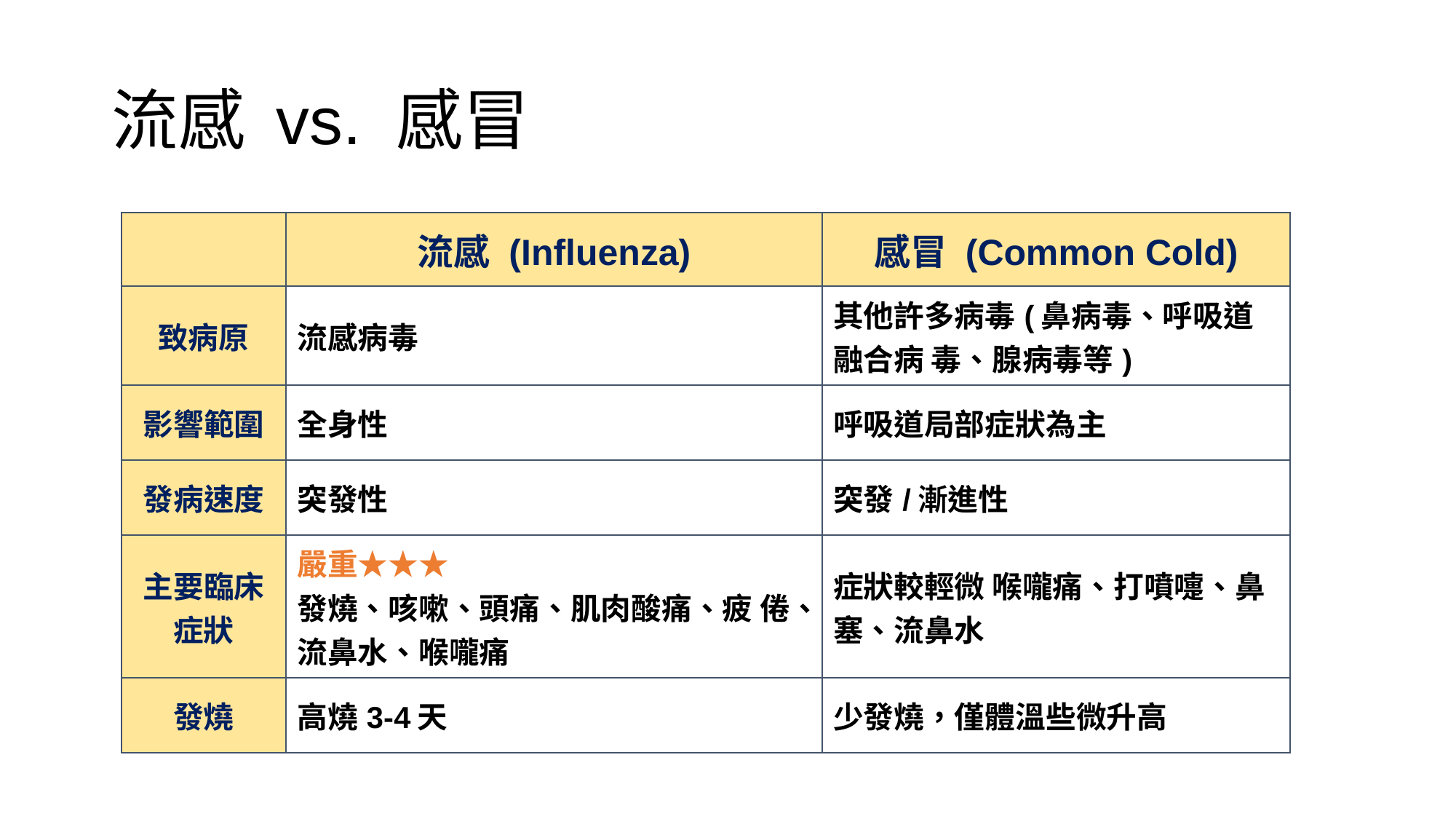

# 流感 vs. 感冒
|  | 流感 (Influenza) | 感冒 (Common Cold) |
| --- | --- | --- |
| 致病原 | 流感病毒 | 其他許多病毒(鼻病毒、呼吸道融合病 毒、腺病毒等) |
| 影響範圍 | 全身性 | 呼吸道局部症狀為主 |
| 發病速度 | 突發性 | 突發/漸進性 |
| 主要臨床症狀 | 嚴重★★★ 發燒、咳嗽、頭痛、肌肉酸痛、疲 倦、流鼻水、喉嚨痛 | 症狀較輕微 喉嚨痛、打噴嚏、鼻塞、流鼻水 |
| 發燒 | 高燒3-4天 | 少發燒，僅體溫些微升高 |